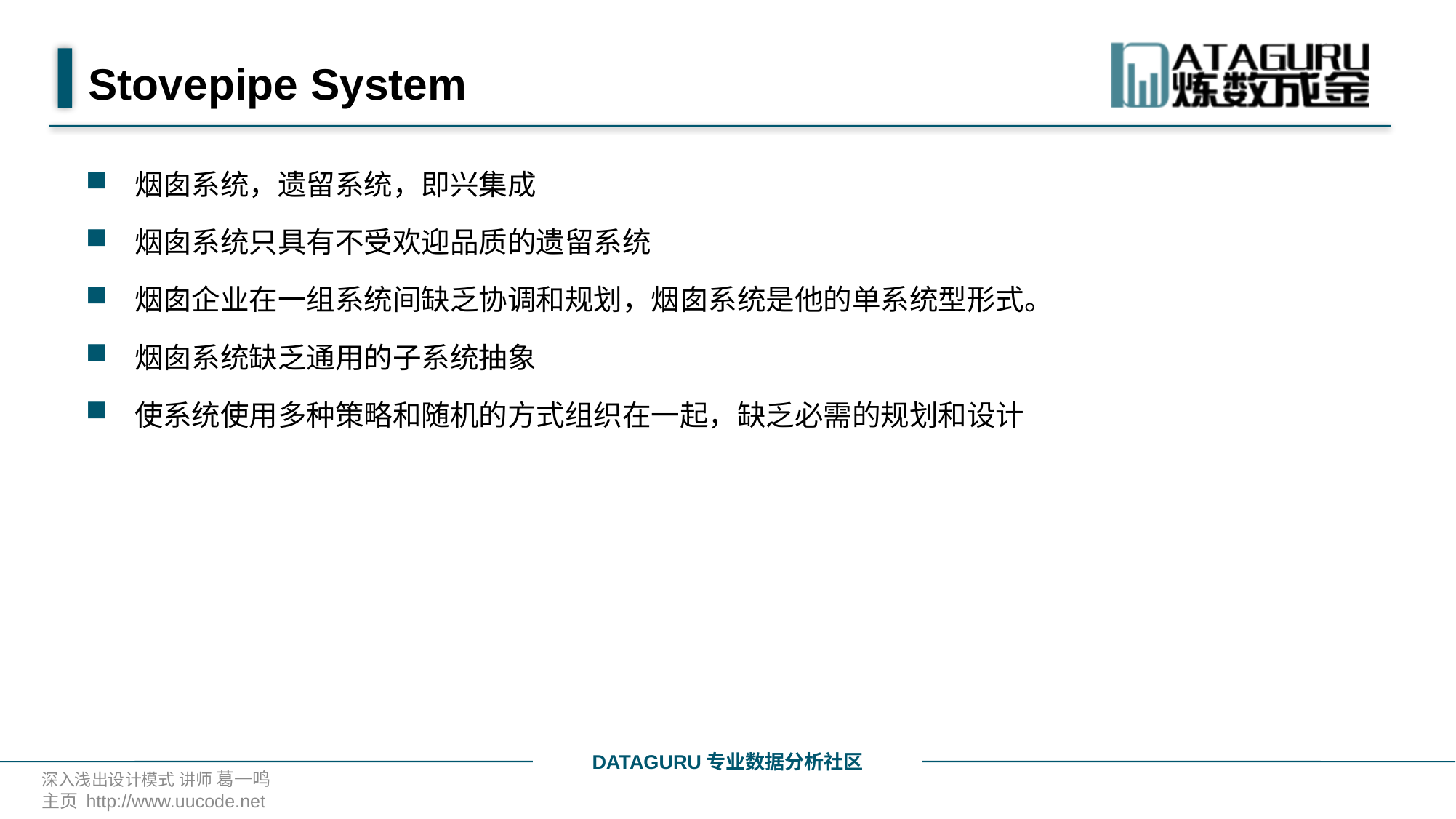

# Stovepipe System
烟囱系统，遗留系统，即兴集成
烟囱系统只具有不受欢迎品质的遗留系统
烟囱企业在一组系统间缺乏协调和规划，烟囱系统是他的单系统型形式。
烟囱系统缺乏通用的子系统抽象
使系统使用多种策略和随机的方式组织在一起，缺乏必需的规划和设计